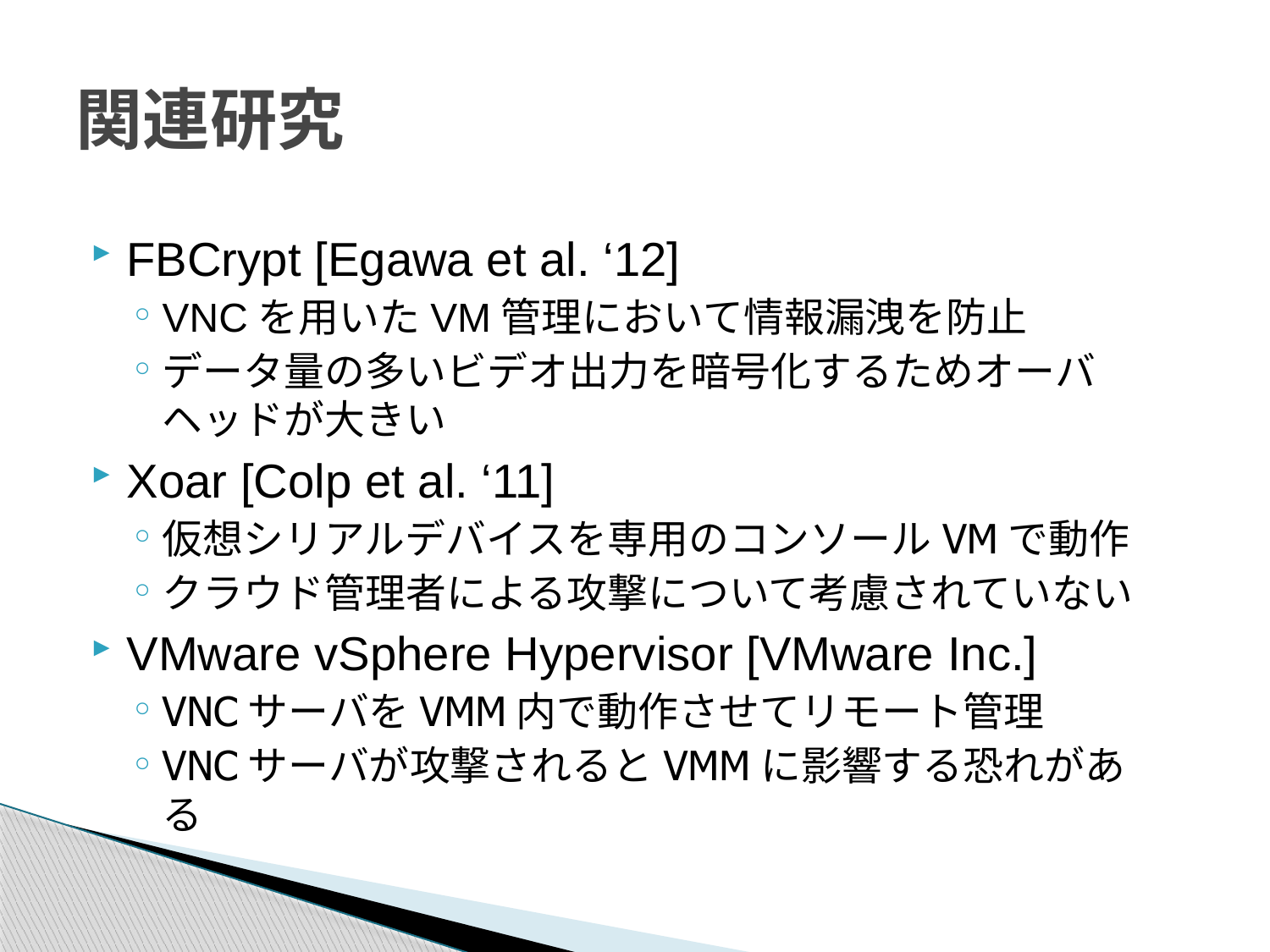

# 関連研究
FBCrypt [Egawa et al. ‘12]
VNCを用いたVM管理において情報漏洩を防止
データ量の多いビデオ出力を暗号化するためオーバヘッドが大きい
Xoar [Colp et al. ‘11]
仮想シリアルデバイスを専用のコンソールVMで動作
クラウド管理者による攻撃について考慮されていない
VMware vSphere Hypervisor [VMware Inc.]
VNCサーバをVMM内で動作させてリモート管理
VNCサーバが攻撃されるとVMMに影響する恐れがある